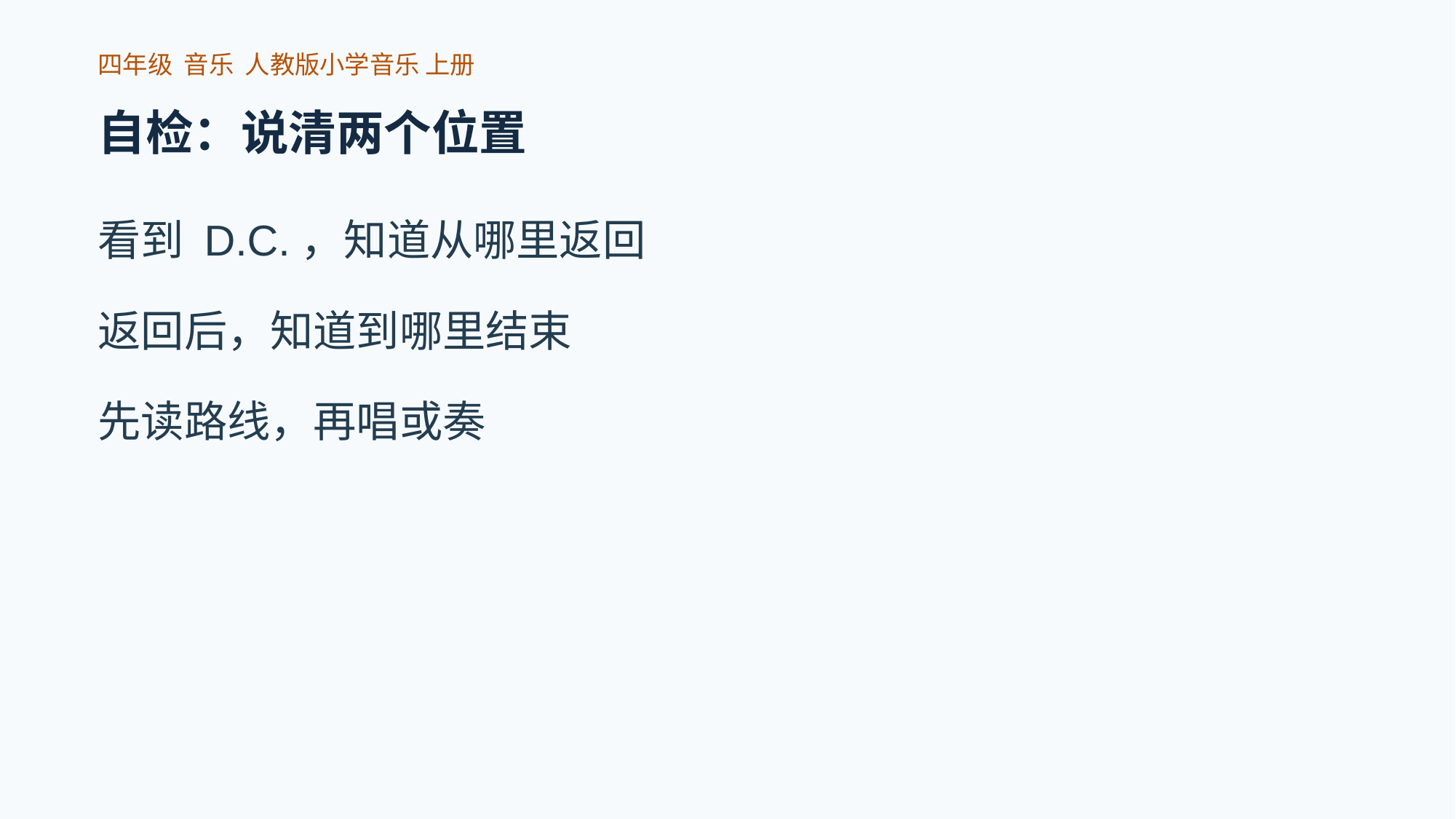

四年级  音乐  人教版小学音乐 上册
自检：说清两个位置
看到 D.C.，知道从哪里返回
返回后，知道到哪里结束
先读路线，再唱或奏